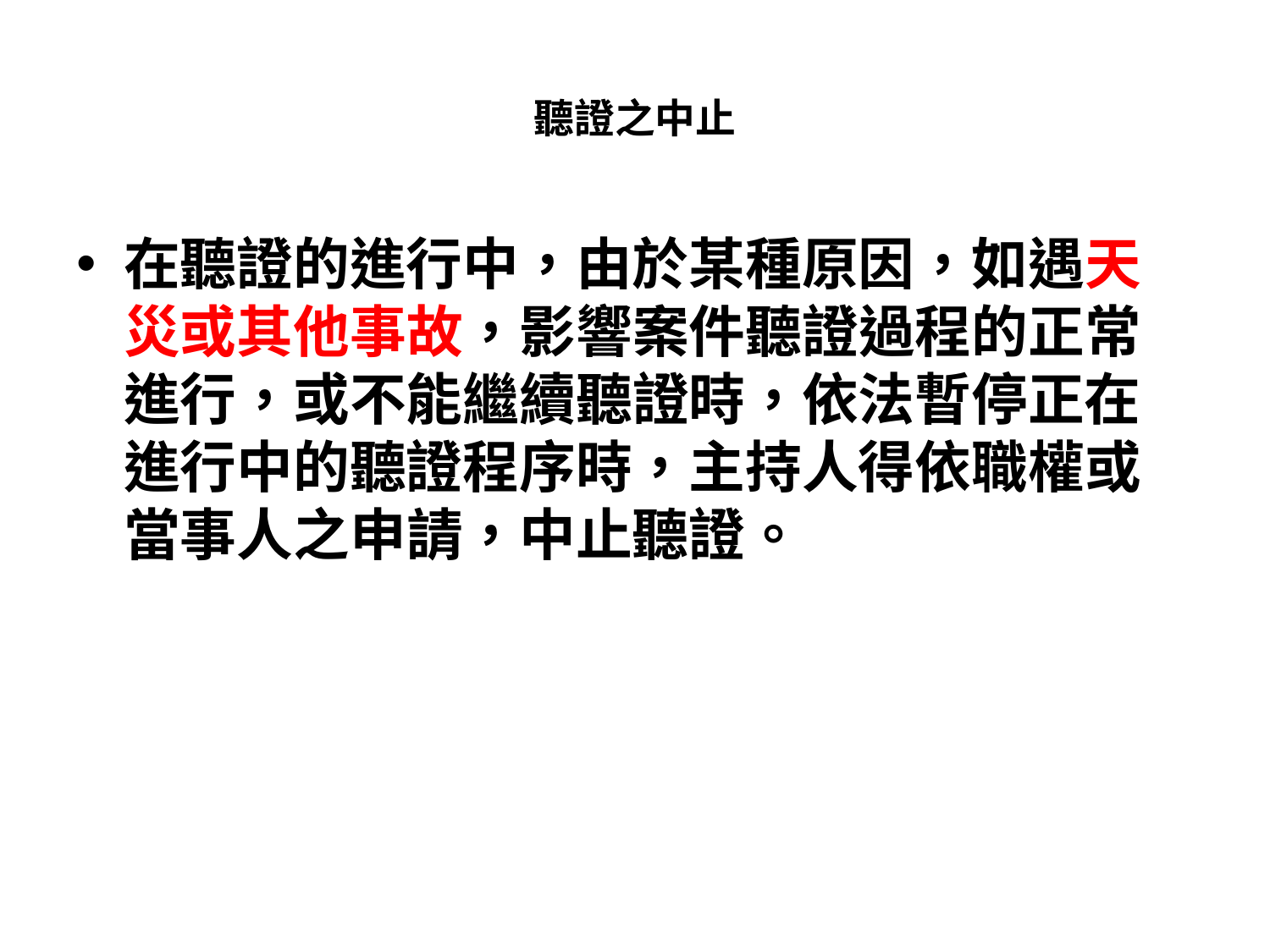

# 聽證之中止
在聽證的進行中，由於某種原因，如遇天災或其他事故，影響案件聽證過程的正常進行，或不能繼續聽證時，依法暫停正在進行中的聽證程序時，主持人得依職權或當事人之申請，中止聽證。